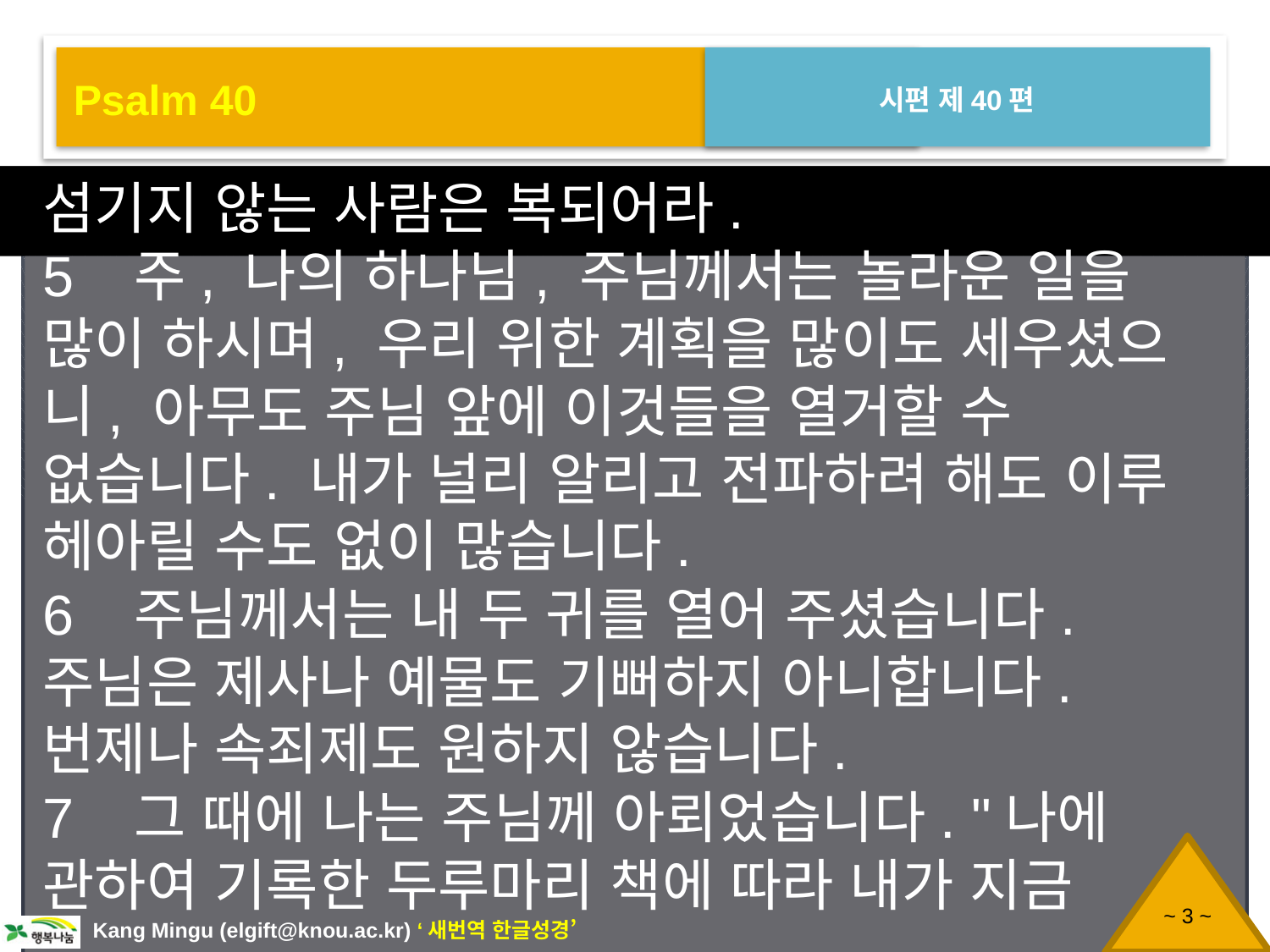

Psalm 40
시편 제40편
섬기지 않는 사람은 복되어라.
5   주, 나의 하나님, 주님께서는 놀라운 일을 많이 하시며, 우리 위한 계획을 많이도 세우셨으니, 아무도 주님 앞에 이것들을 열거할 수 없습니다. 내가 널리 알리고 전파하려 해도 이루 헤아릴 수도 없이 많습니다.
6   주님께서는 내 두 귀를 열어 주셨습니다. 주님은 제사나 예물도 기뻐하지 아니합니다. 번제나 속죄제도 원하지 않습니다.
7   그 때에 나는 주님께 아뢰었습니다. "나에 관하여 기록한 두루마리 책에 따라 내가 지금